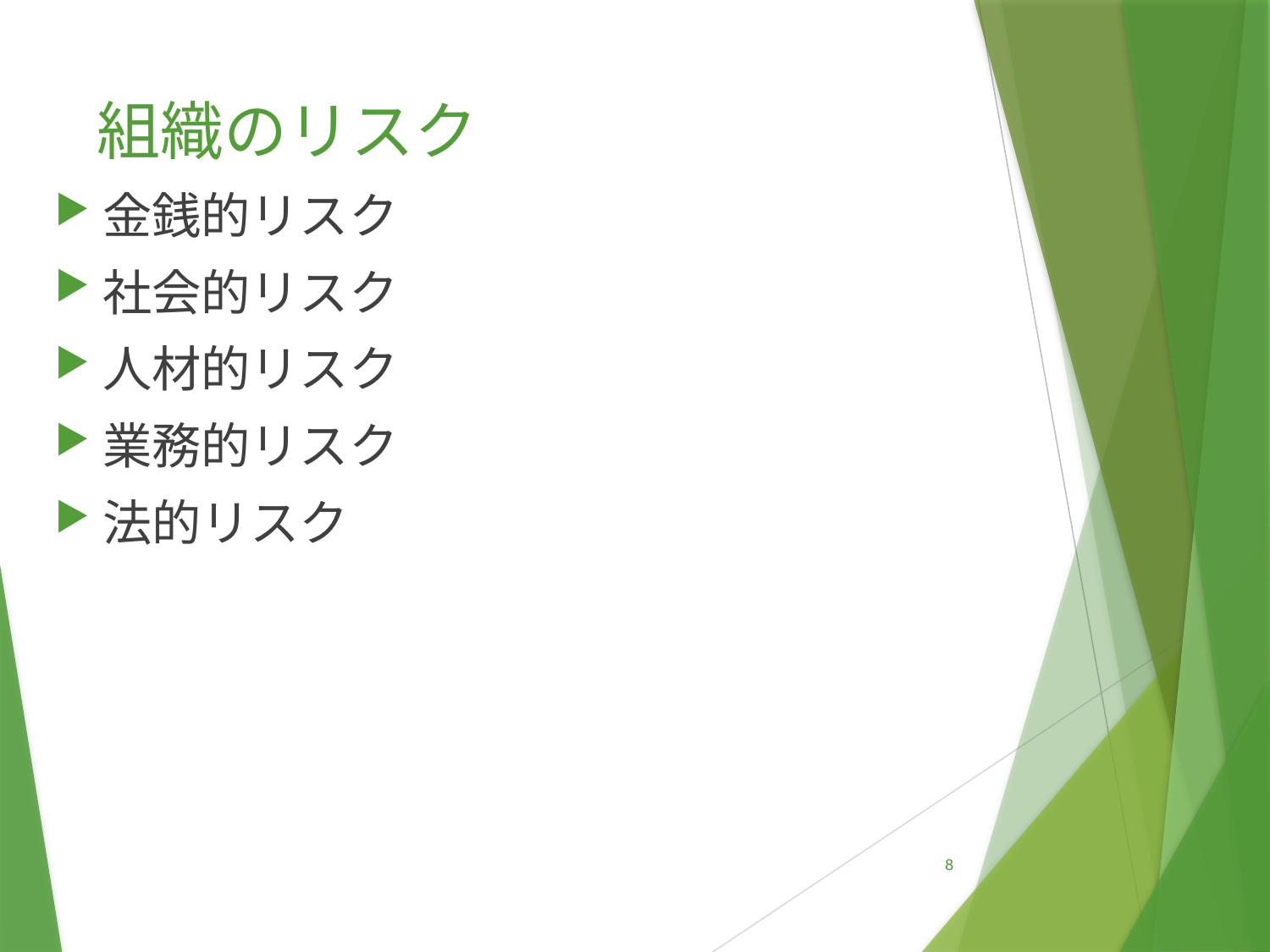

# 組織のリスク
金銭的リスク
社会的リスク
人材的リスク
業務的リスク
法的リスク
8